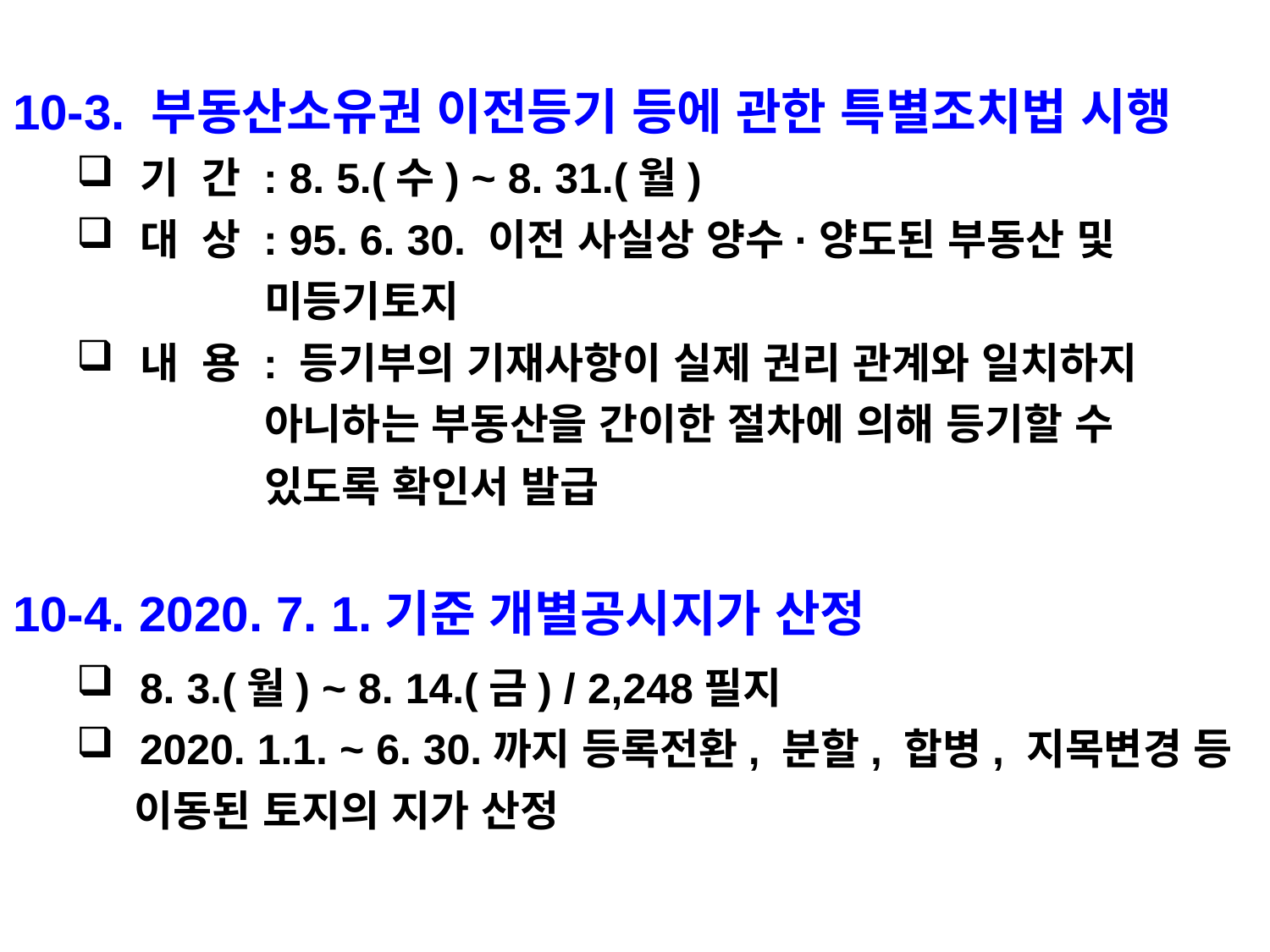

10-3. 부동산소유권 이전등기 등에 관한 특별조치법 시행
기  간 : 8. 5.(수) ~ 8. 31.(월)
대  상 : 95. 6. 30. 이전 사실상 양수·양도된 부동산 및
               미등기토지
내  용 : 등기부의 기재사항이 실제 권리 관계와 일치하지
               아니하는 부동산을 간이한 절차에 의해 등기할 수
               있도록 확인서 발급
10-4. 2020. 7. 1.기준 개별공시지가 산정
8. 3.(월) ~ 8. 14.(금) / 2,248필지
2020. 1.1. ~ 6. 30.까지 등록전환, 분할, 합병, 지목변경 등
    이동된 토지의 지가 산정